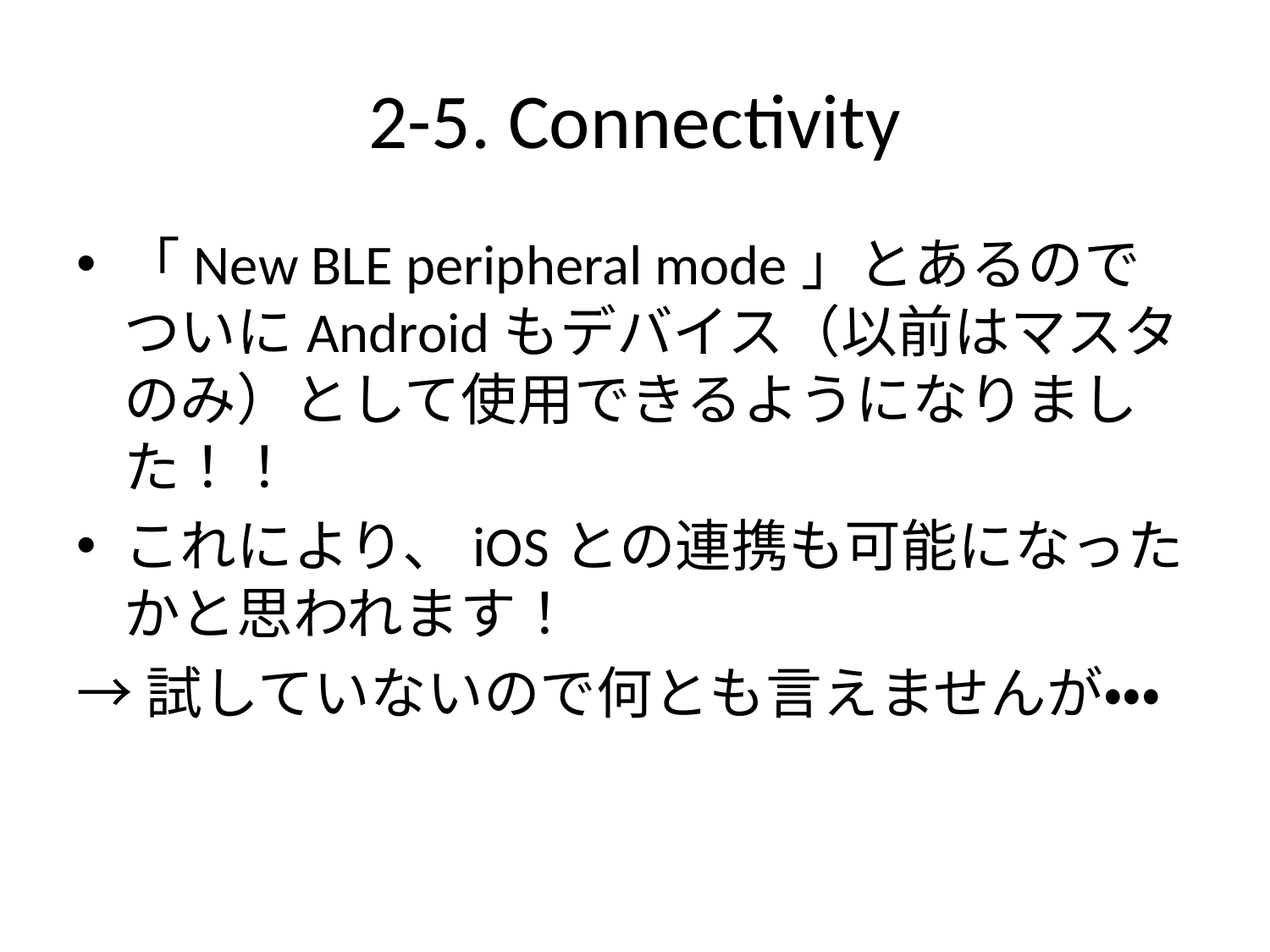

# 2-5. Connectivity
「New BLE peripheral mode」とあるのでついにAndroidもデバイス（以前はマスタのみ）として使用できるようになりました！！
これにより、iOSとの連携も可能になったかと思われます！
→試していないので何とも言えませんが・・・